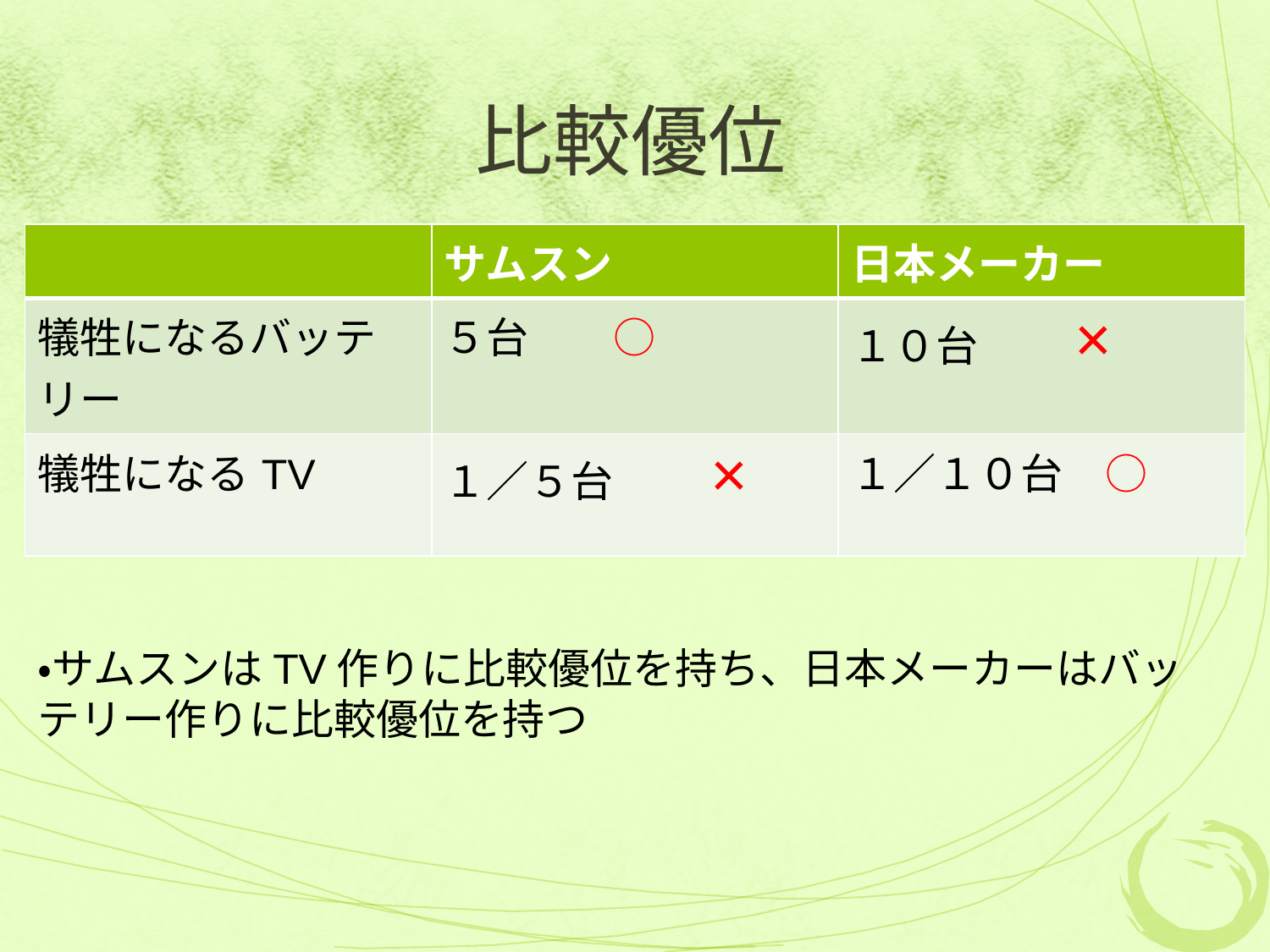

# 比較優位
|  | サムスン | 日本メーカー |
| --- | --- | --- |
| 犠牲になるバッテリー | ５台　　○ | １０台　　× |
| 犠牲になるTV | １／５台　　× | １／１０台　○ |
・サムスンはTV作りに比較優位を持ち、日本メーカーはバッテリー作りに比較優位を持つ